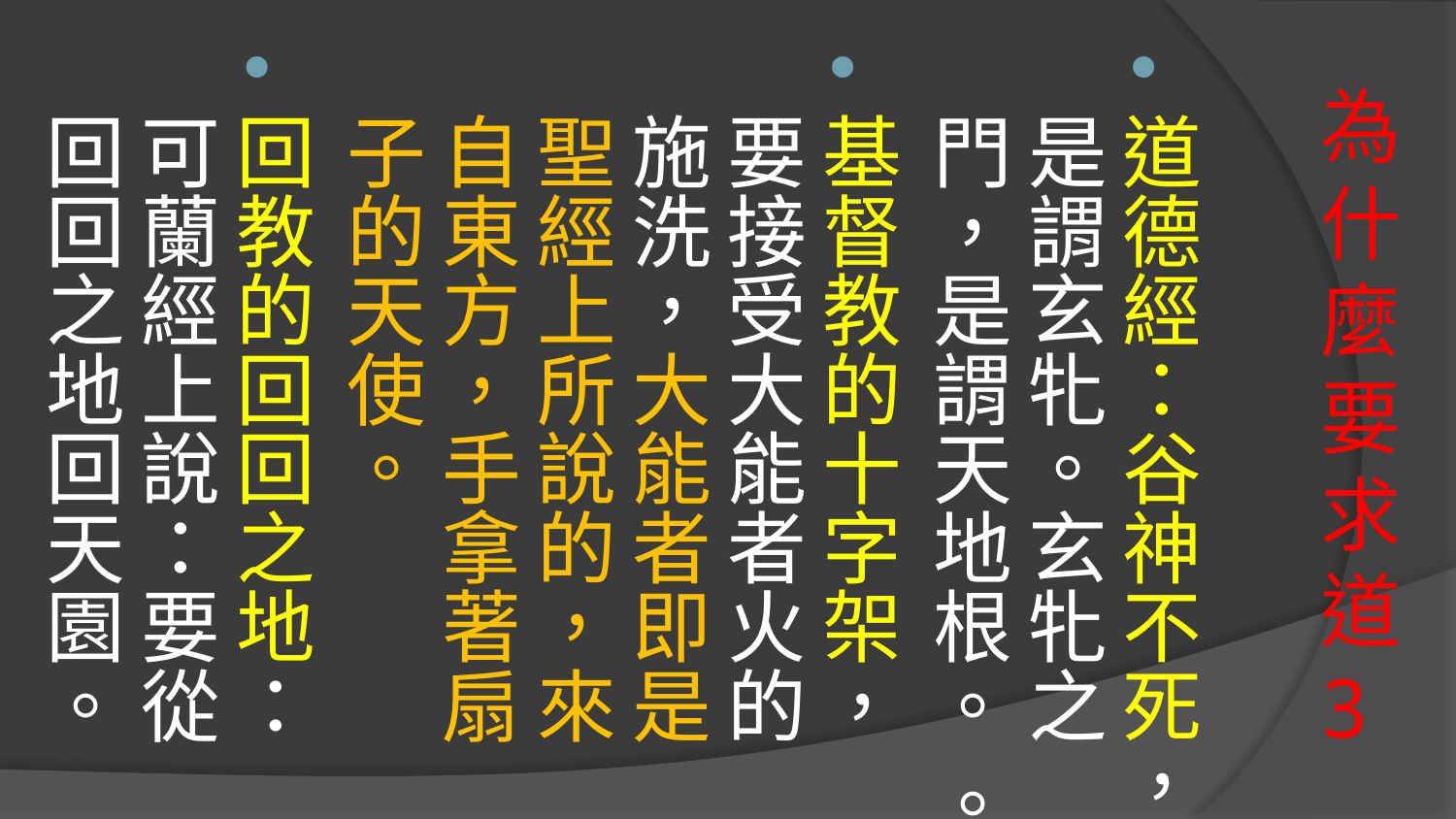

道德經：谷神不死，是謂玄牝。玄牝之門，是謂天地根。 。
基督教的十字架，要接受大能者火的施洗，大能者即是聖經上所說的，來自東方，手拿著扇子的天使。
回教的回回之地：可蘭經上說：要從回回之地回天園。
# 為什麼要求道3